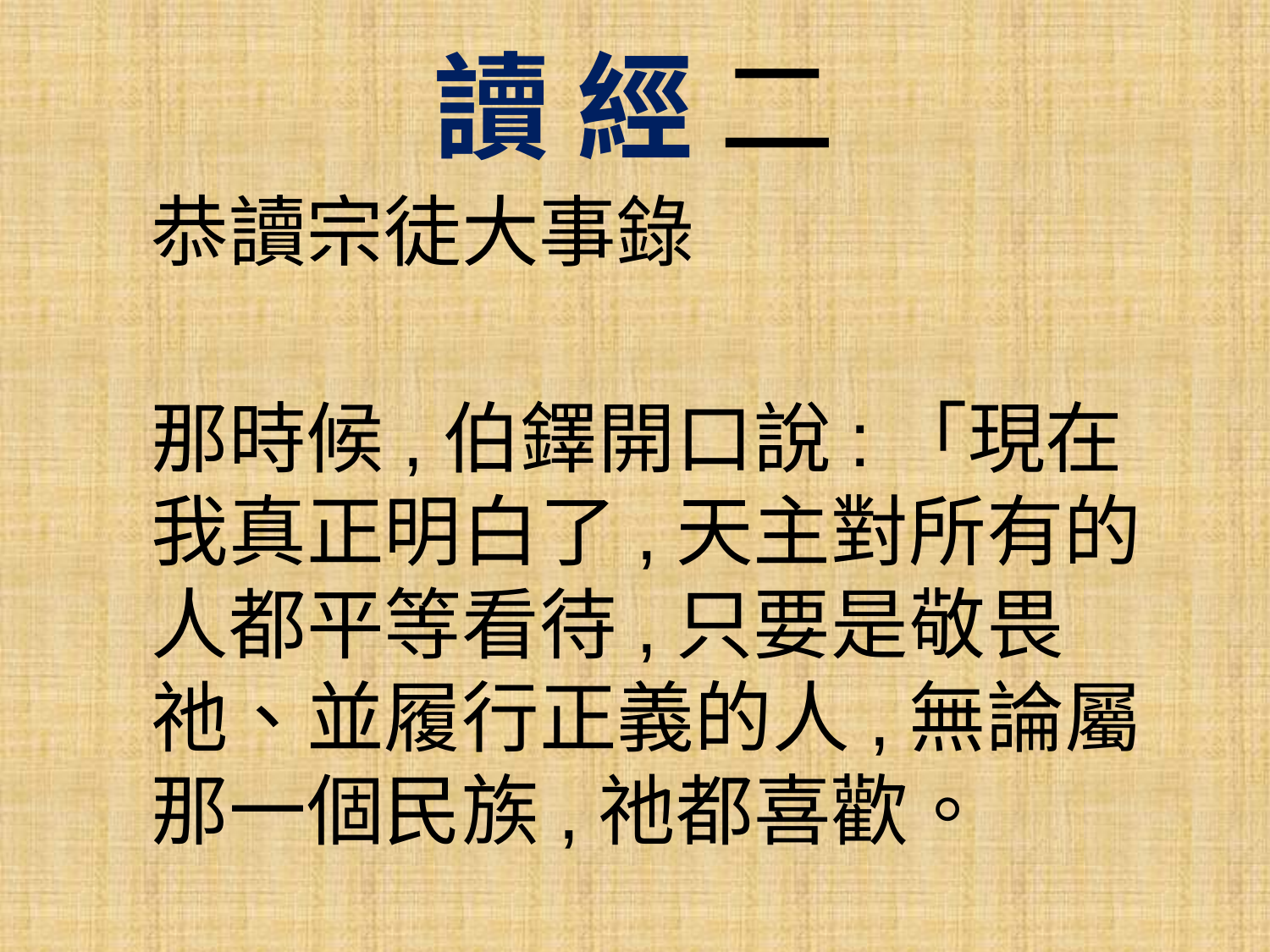

讀 經 二
恭讀宗徒大事錄

那時候,伯鐸開口說:「現在我真正明白了,天主對所有的人都平等看待,只要是敬畏祂、並履行正義的人,無論屬那一個民族,祂都喜歡。